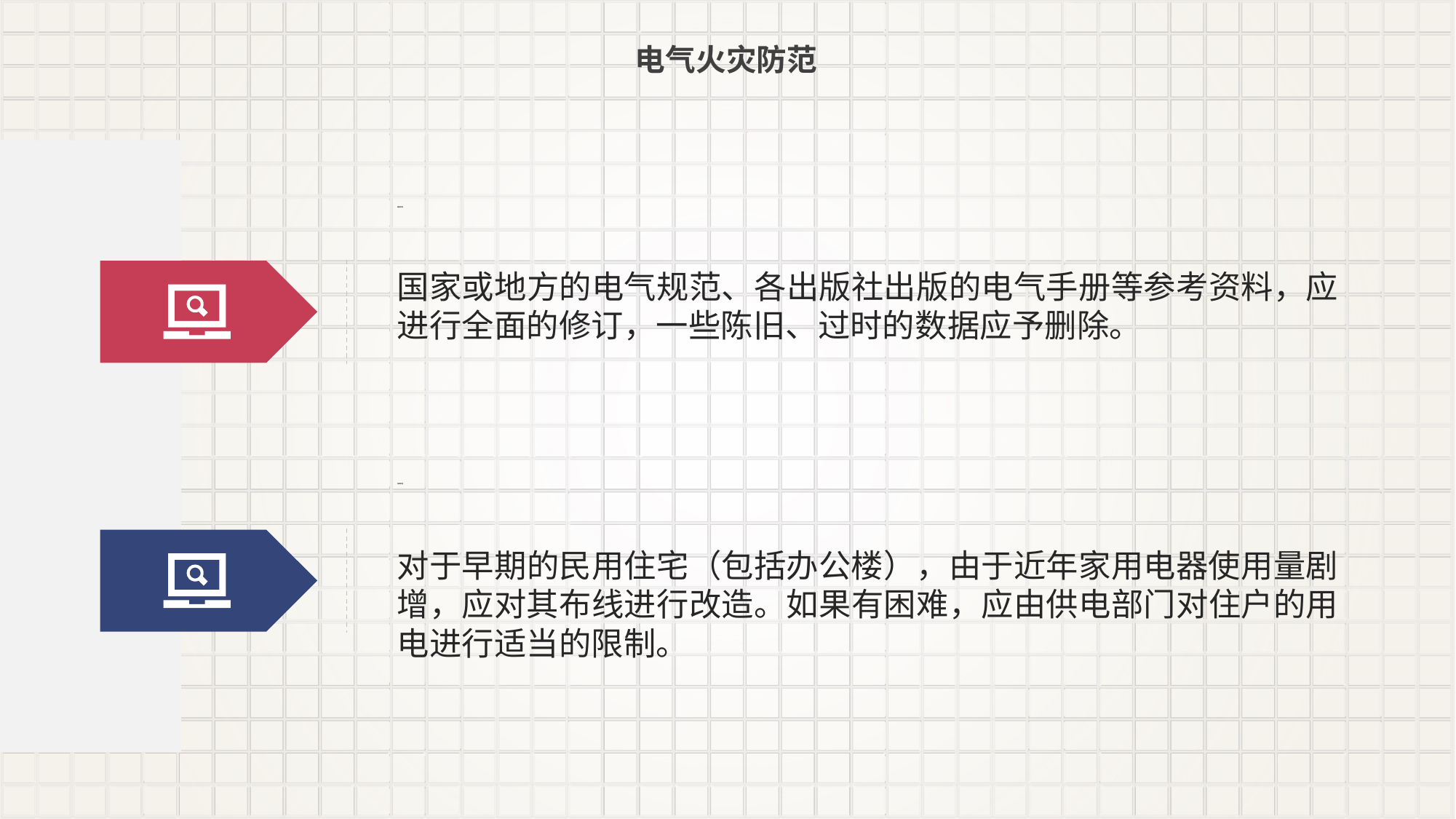

电气火灾防范

更新资料

国家或地方的电气规范、各出版社出版的电气手册等参考资料，应进行全面的修订，一些陈旧、过时的数据应予删除。

布线改造

对于早期的民用住宅（包括办公楼），由于近年家用电器使用量剧增，应对其布线进行改造。如果有困难，应由供电部门对住户的用电进行适当的限制。